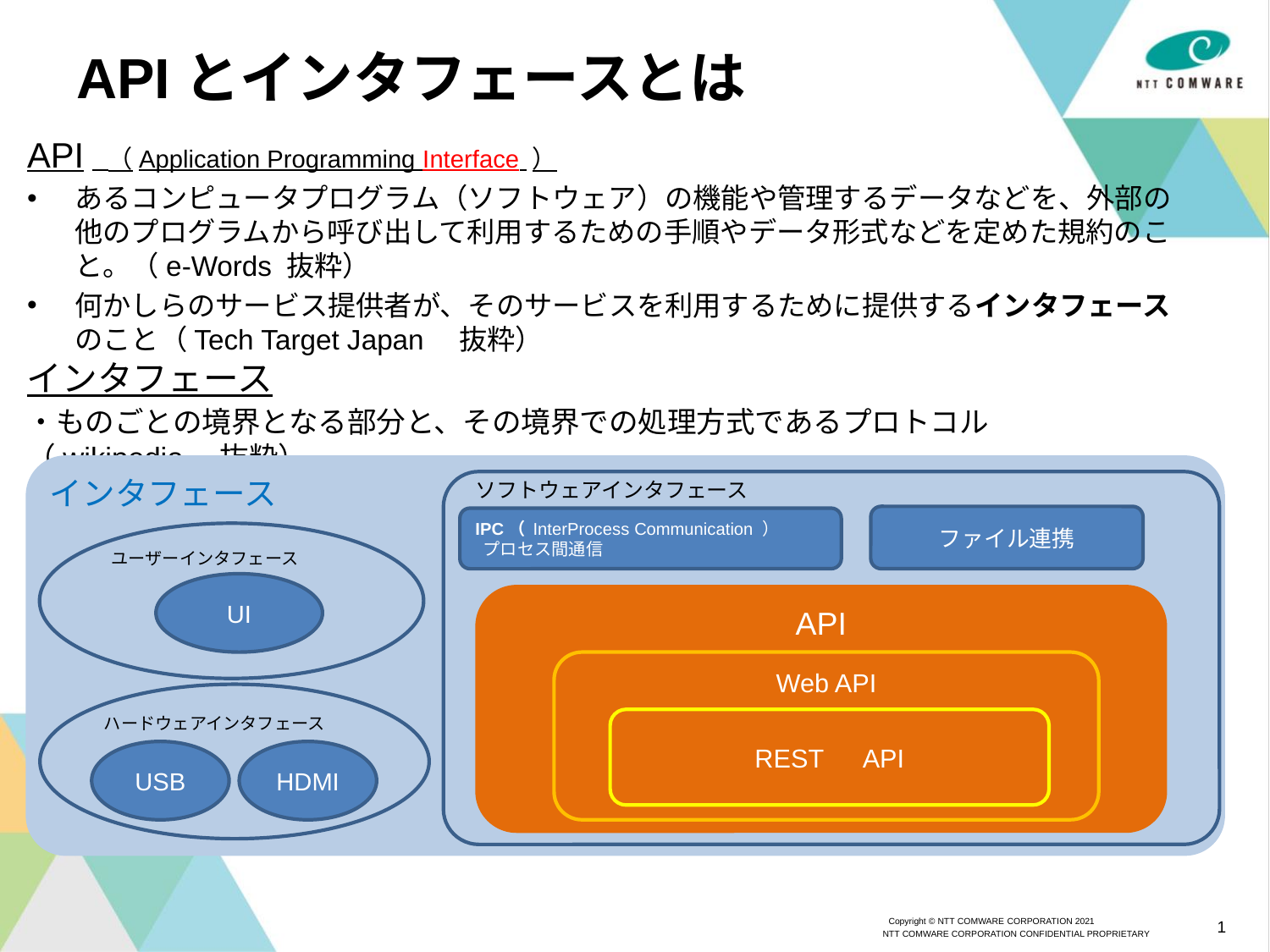

# APIとインタフェースとは
API　（Application Programming Interface ）
あるコンピュータプログラム（ソフトウェア）の機能や管理するデータなどを、外部の他のプログラムから呼び出して利用するための手順やデータ形式などを定めた規約のこと。（e-Words 抜粋）
何かしらのサービス提供者が、そのサービスを利用するために提供するインタフェースのこと（Tech Target Japan　抜粋）
インタフェース
・ものごとの境界となる部分と、その境界での処理方式であるプロトコル（wikipedia　抜粋）
インタフェース
ソフトウェアインタフェース

ファイル連携
IPC（ InterProcess Communication ）
 プロセス間通信

ユーザーインタフェース
UI

ハードウェアインタフェース
USB
HDMI
API
Web API
REST　API
1